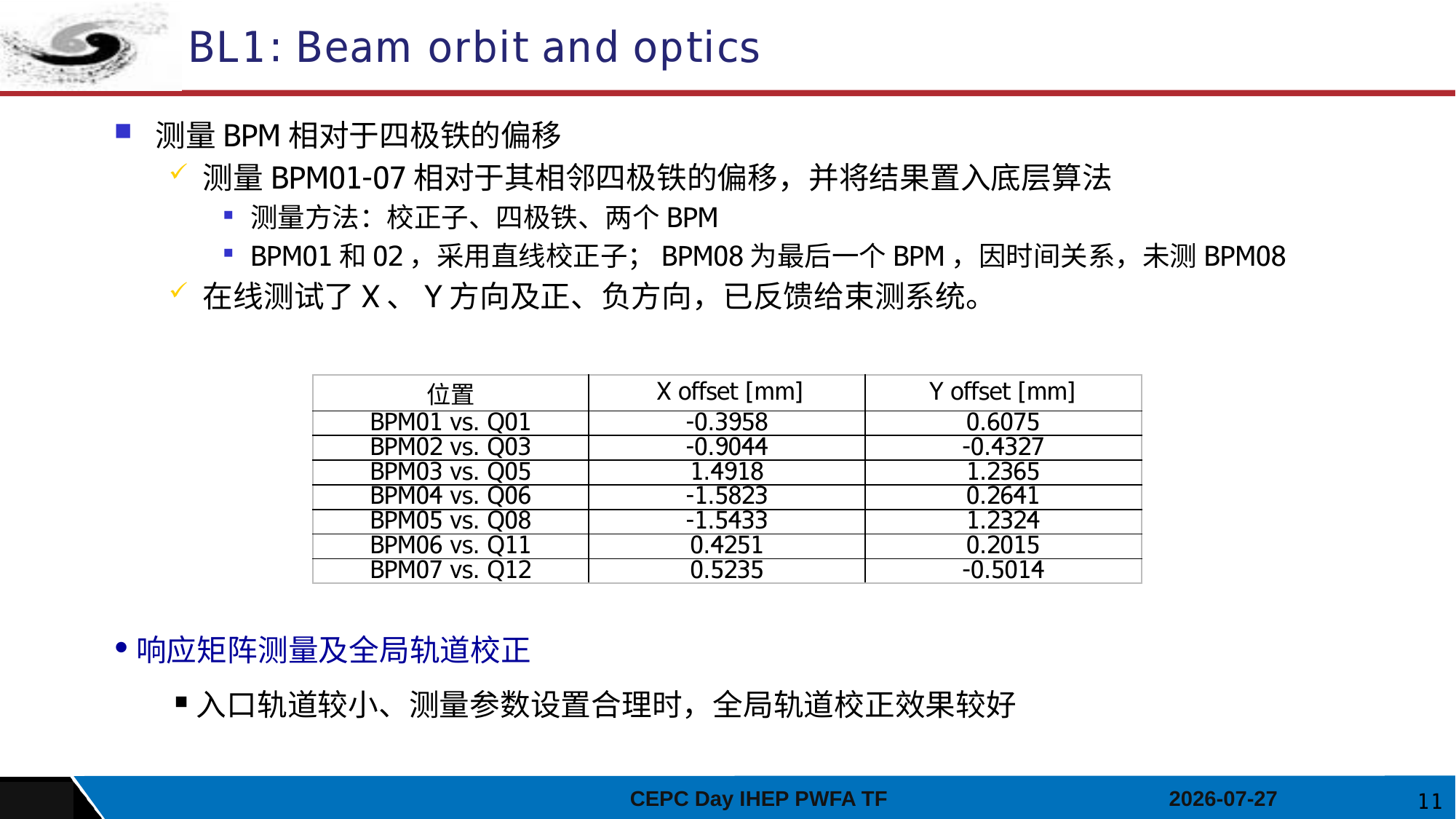

BL1: Beam orbit and optics
测量BPM相对于四极铁的偏移
测量BPM01-07相对于其相邻四极铁的偏移，并将结果置入底层算法
测量方法：校正子、四极铁、两个BPM
BPM01和02，采用直线校正子；BPM08为最后一个BPM，因时间关系，未测BPM08
在线测试了X、Y方向及正、负方向，已反馈给束测系统。
| 位置 | X offset [mm] | Y offset [mm] |
| --- | --- | --- |
| BPM01 vs. Q01 | -0.3958 | 0.6075 |
| BPM02 vs. Q03 | -0.9044 | -0.4327 |
| BPM03 vs. Q05 | 1.4918 | 1.2365 |
| BPM04 vs. Q06 | -1.5823 | 0.2641 |
| BPM05 vs. Q08 | -1.5433 | 1.2324 |
| BPM06 vs. Q11 | 0.4251 | 0.2015 |
| BPM07 vs. Q12 | 0.5235 | -0.5014 |
响应矩阵测量及全局轨道校正
入口轨道较小、测量参数设置合理时，全局轨道校正效果较好
11